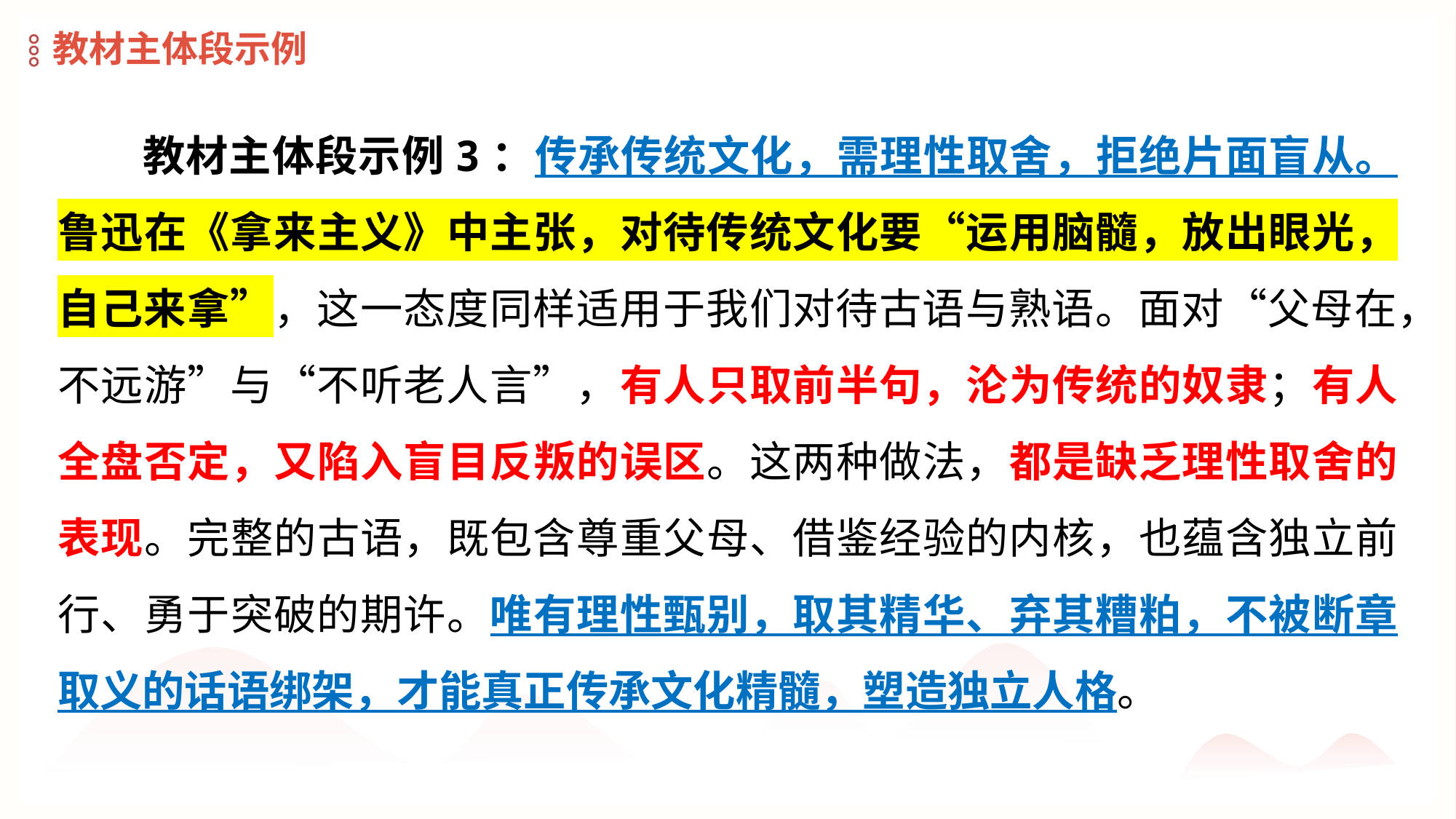

教材主体段示例
教材主体段示例3：传承传统文化，需理性取舍，拒绝片面盲从。鲁迅在《拿来主义》中主张，对待传统文化要“运用脑髓，放出眼光，自己来拿”，这一态度同样适用于我们对待古语与熟语。面对“父母在，不远游”与“不听老人言”，有人只取前半句，沦为传统的奴隶；有人全盘否定，又陷入盲目反叛的误区。这两种做法，都是缺乏理性取舍的表现。完整的古语，既包含尊重父母、借鉴经验的内核，也蕴含独立前行、勇于突破的期许。唯有理性甄别，取其精华、弃其糟粕，不被断章取义的话语绑架，才能真正传承文化精髓，塑造独立人格。